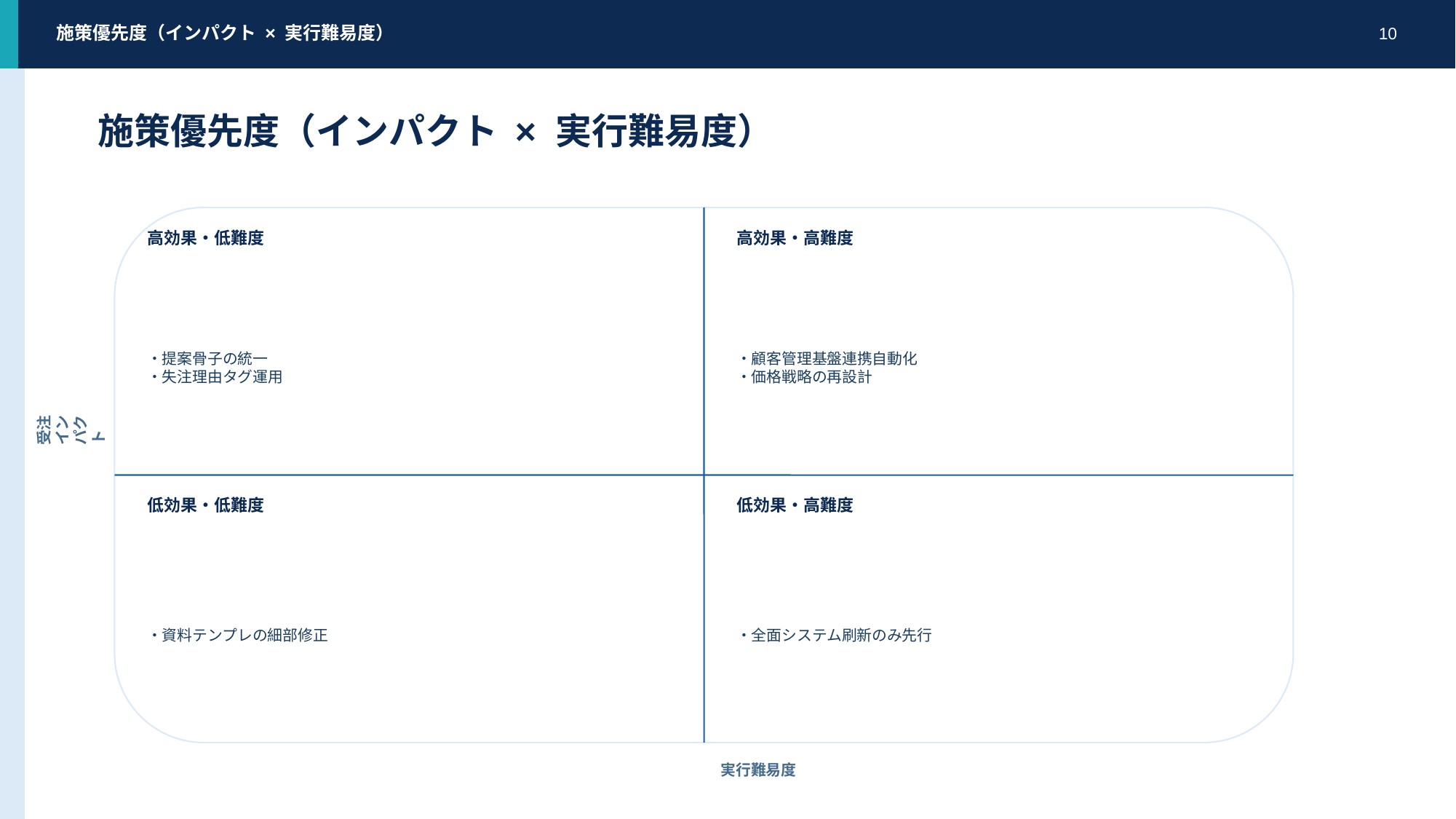

施策優先度（インパクト × 実行難易度）
10

施策優先度（インパクト × 実行難易度）

高効果・低難度
高効果・高難度
・提案骨子の統一
・失注理由タグ運用
・顧客管理基盤連携自動化
・価格戦略の再設計
受注インパクト

低効果・低難度
低効果・高難度
・資料テンプレの細部修正
・全面システム刷新のみ先行
実行難易度